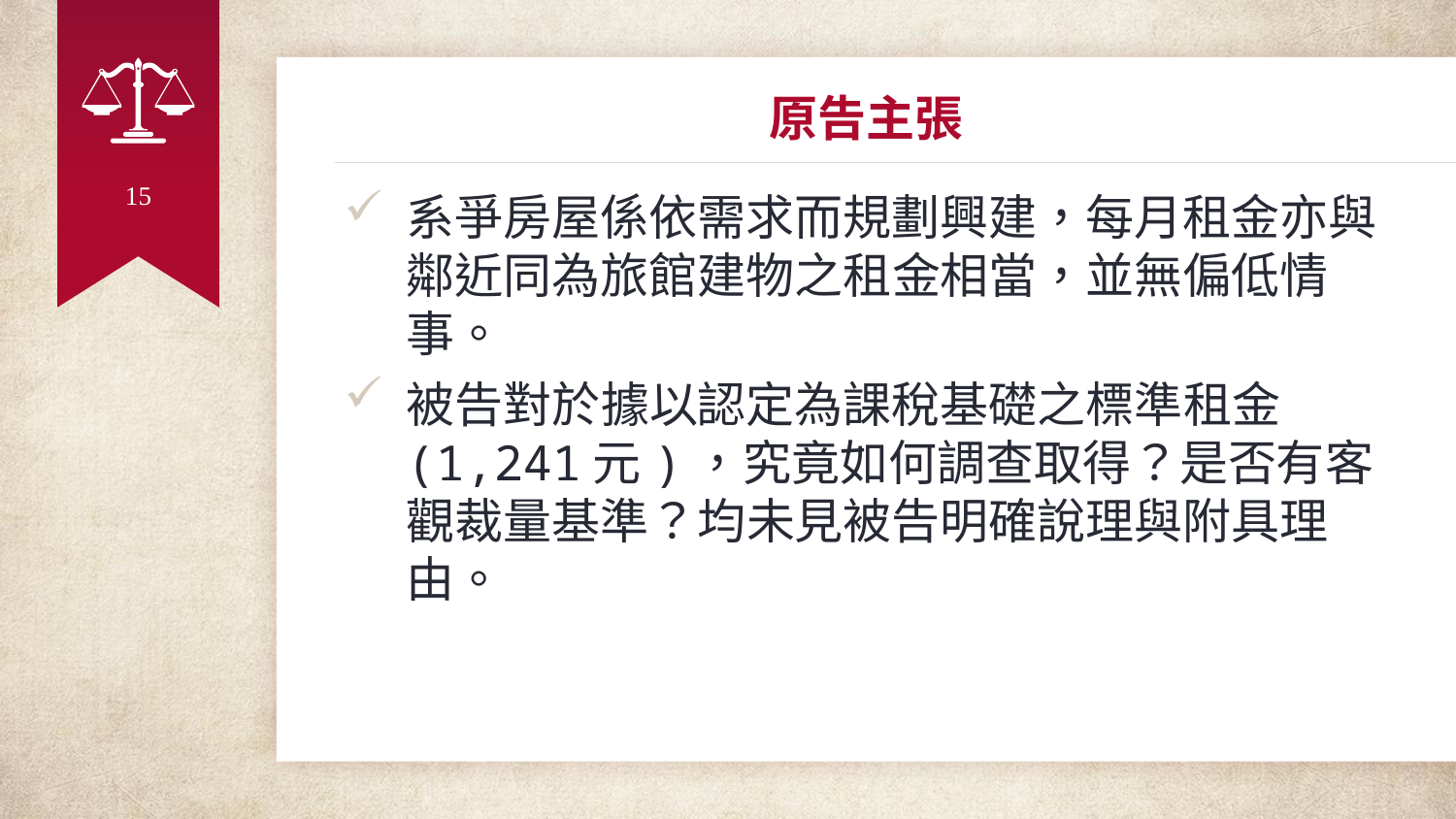

# 原告主張
15
系爭房屋係依需求而規劃興建，每月租金亦與鄰近同為旅館建物之租金相當，並無偏低情事。
被告對於據以認定為課稅基礎之標準租金(1,241元)，究竟如何調查取得？是否有客觀裁量基準？均未見被告明確說理與附具理由。